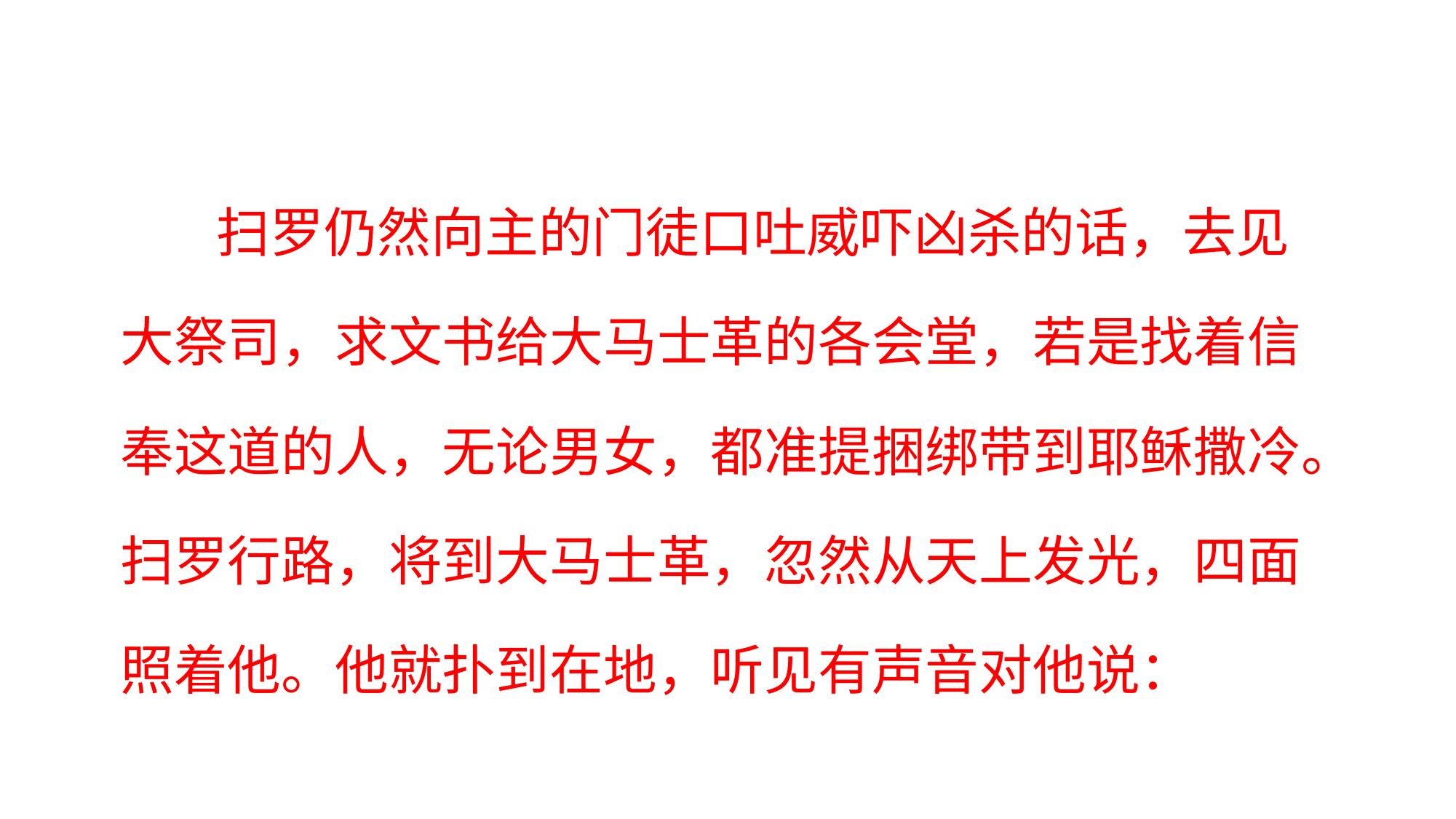

#
        扫罗仍然向主的门徒口吐威吓凶杀的话，去见大祭司，求文书给大马士革的各会堂，若是找着信奉这道的人，无论男女，都准提捆绑带到耶稣撒冷。扫罗行路，将到大马士革，忽然从天上发光，四面照着他。他就扑到在地，听见有声音对他说：